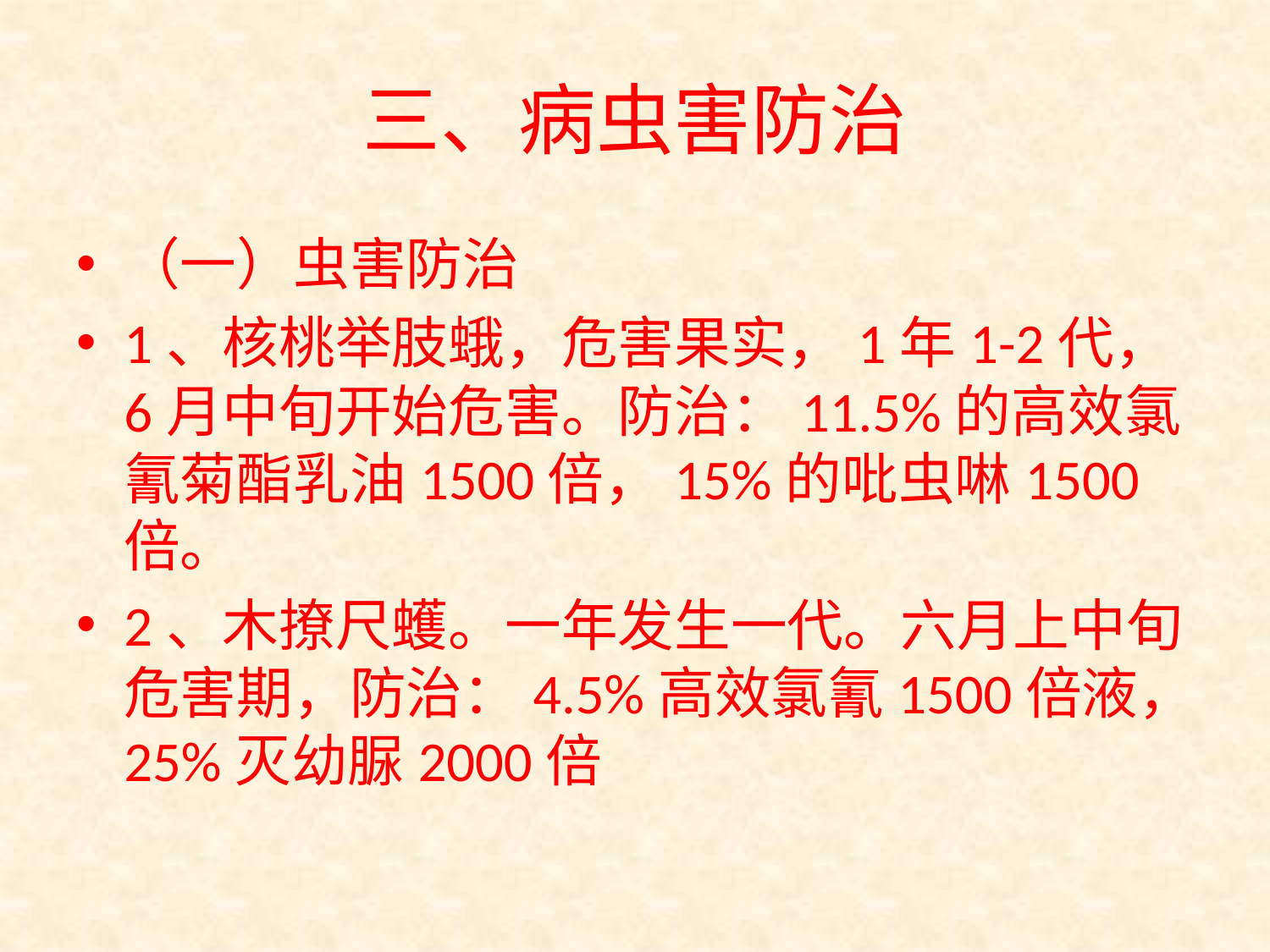

# 三、病虫害防治
（一）虫害防治
1、核桃举肢蛾，危害果实，1年1-2代，6月中旬开始危害。防治：11.5%的高效氯氰菊酯乳油1500倍，15%的吡虫啉1500倍。
2、木撩尺蠖。一年发生一代。六月上中旬危害期，防治：4.5%高效氯氰1500倍液，25%灭幼脲2000倍